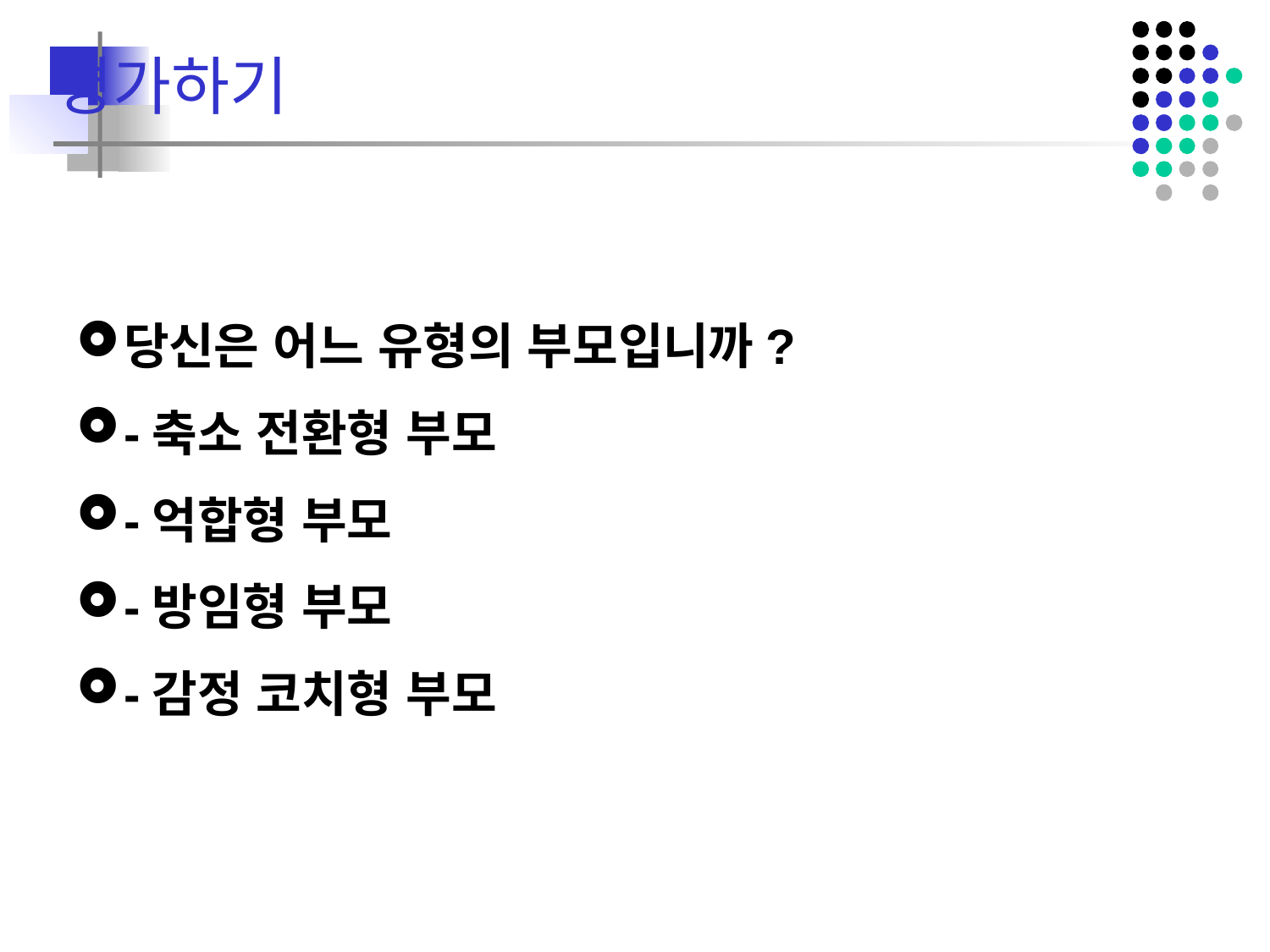

# 평가하기

당신은 어느 유형의 부모입니까?
-축소 전환형 부모
-억합형 부모
-방임형 부모
-감정 코치형 부모